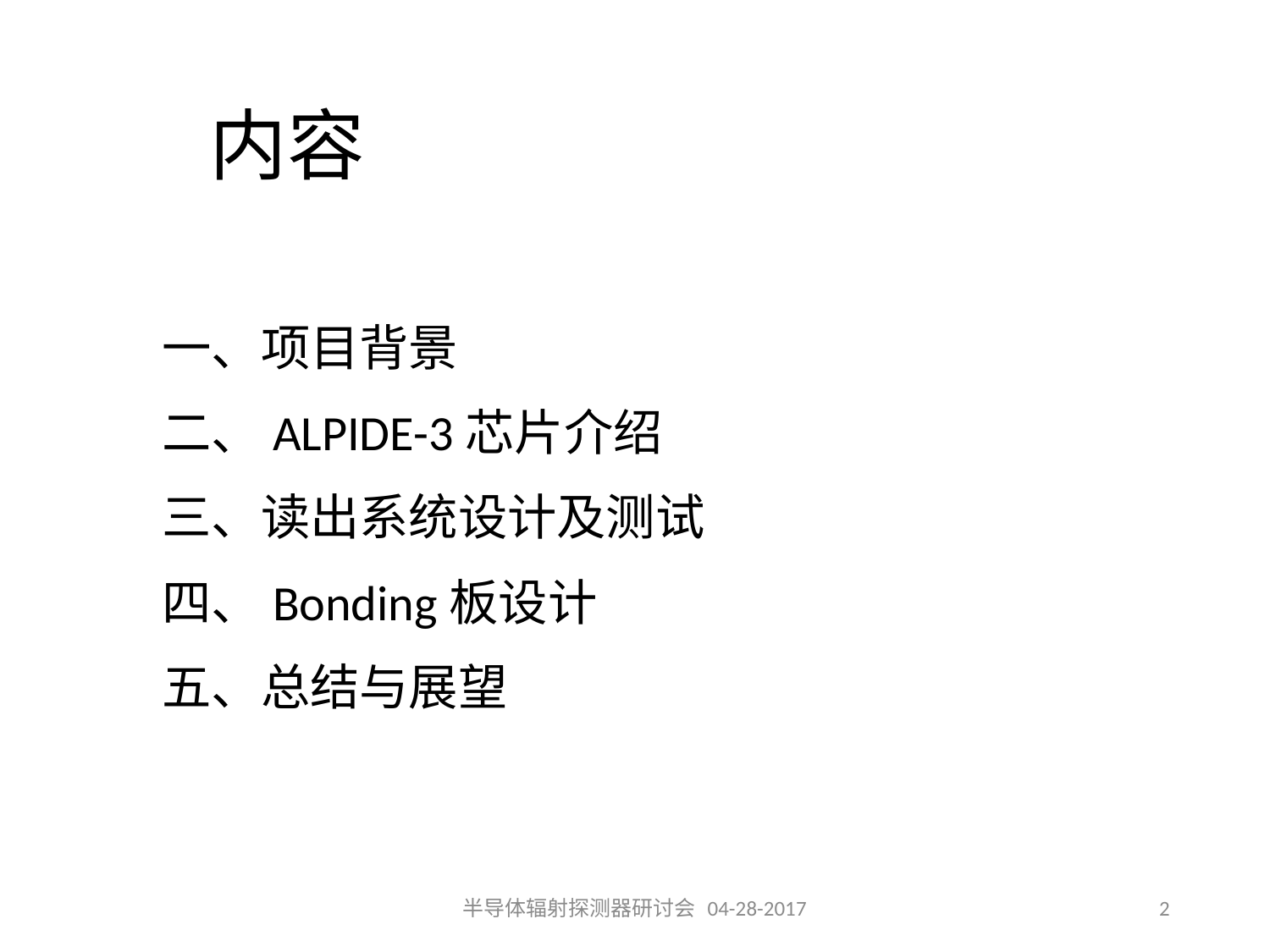

# 内容
一、项目背景
二、ALPIDE-3芯片介绍
三、读出系统设计及测试
四、Bonding板设计
五、总结与展望
半导体辐射探测器研讨会 04-28-2017
2